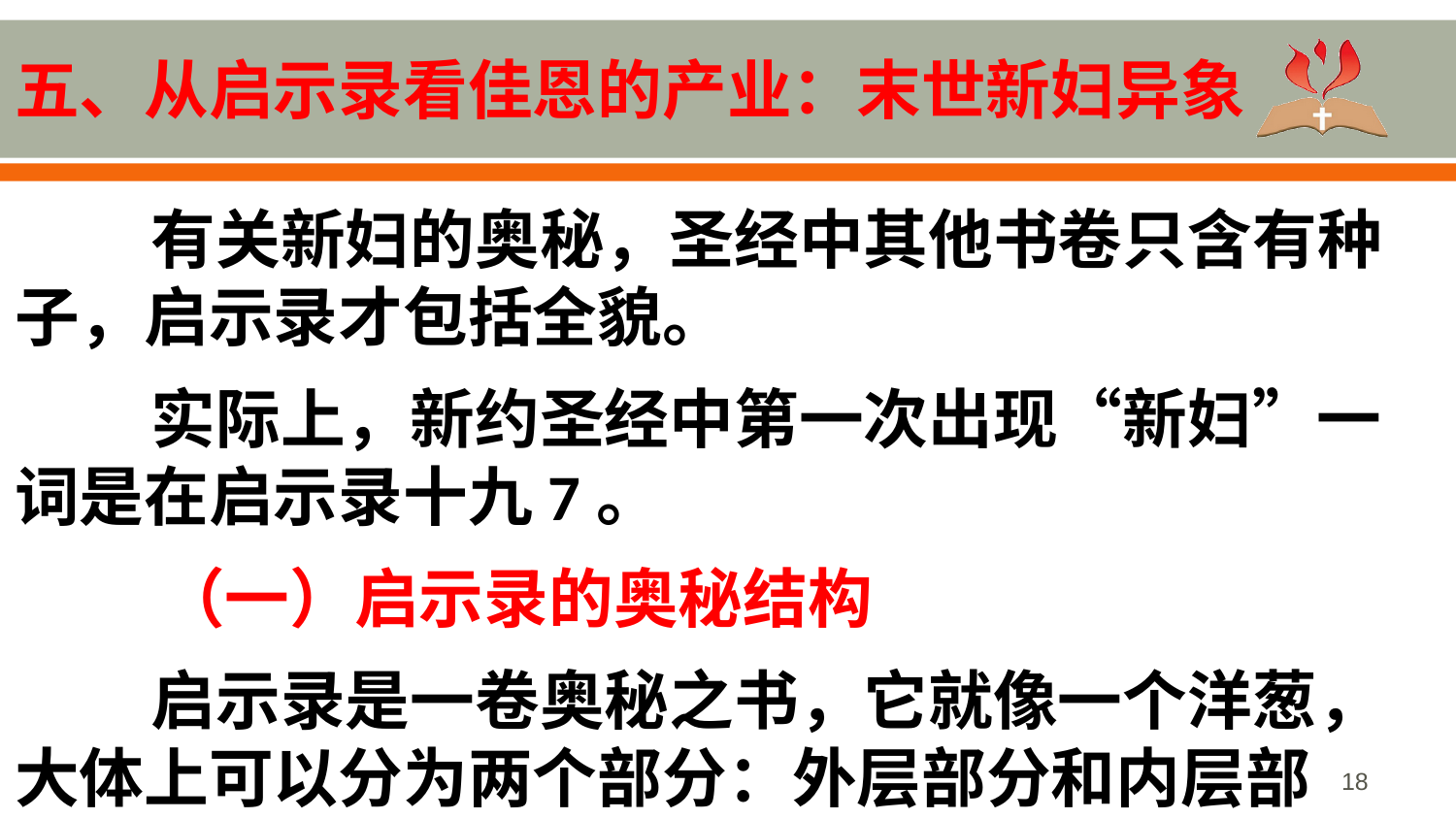

# 五、从启示录看佳恩的产业：末世新妇异象
有关新妇的奥秘，圣经中其他书卷只含有种子，启示录才包括全貌。
实际上，新约圣经中第一次出现“新妇”一词是在启示录十九7。
	（一）启示录的奥秘结构
启示录是一卷奥秘之书，它就像一个洋葱，大体上可以分为两个部分：外层部分和内层部分。
18